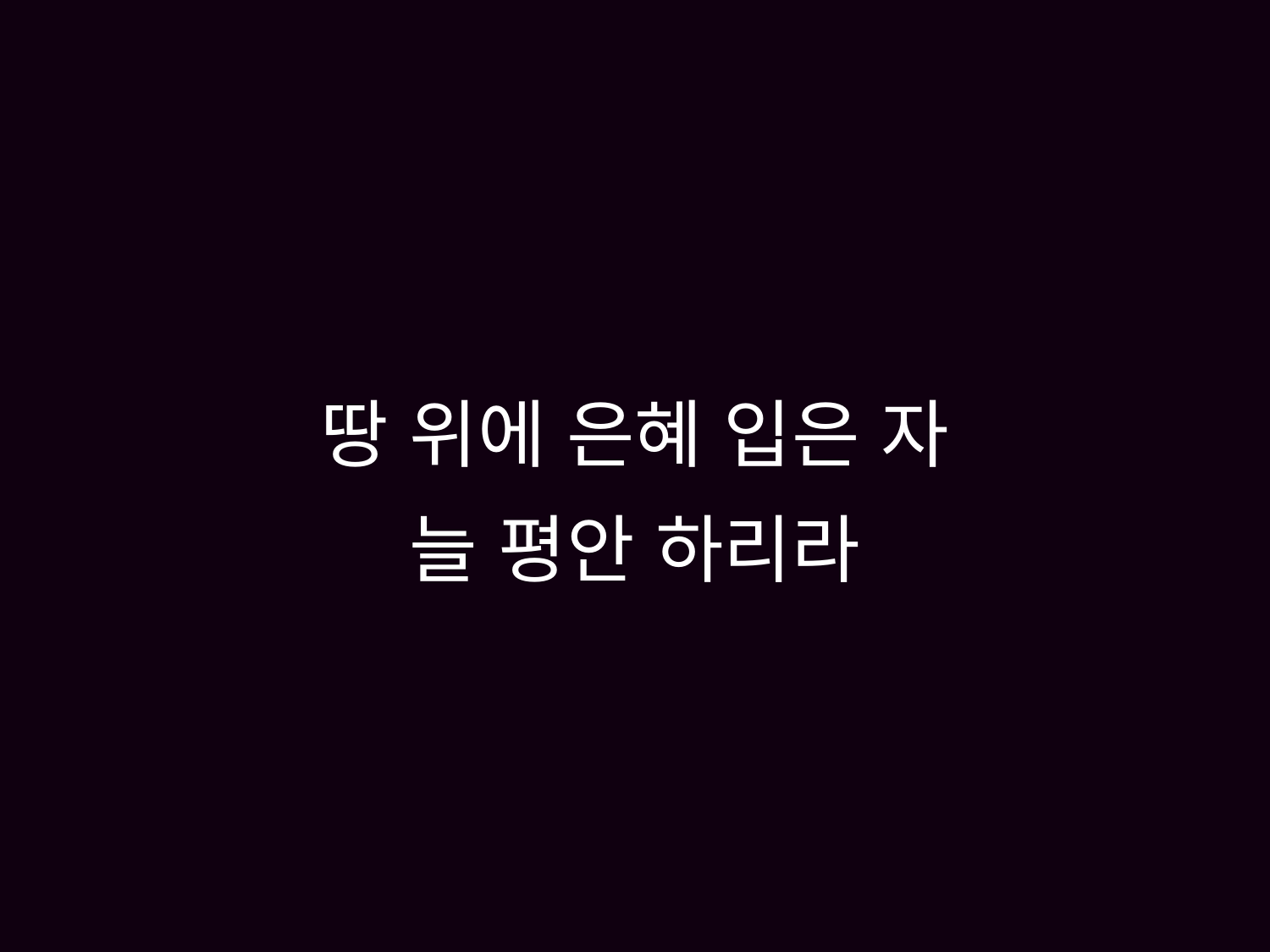

# 땅 위에 은혜 입은 자 늘 평안 하리라